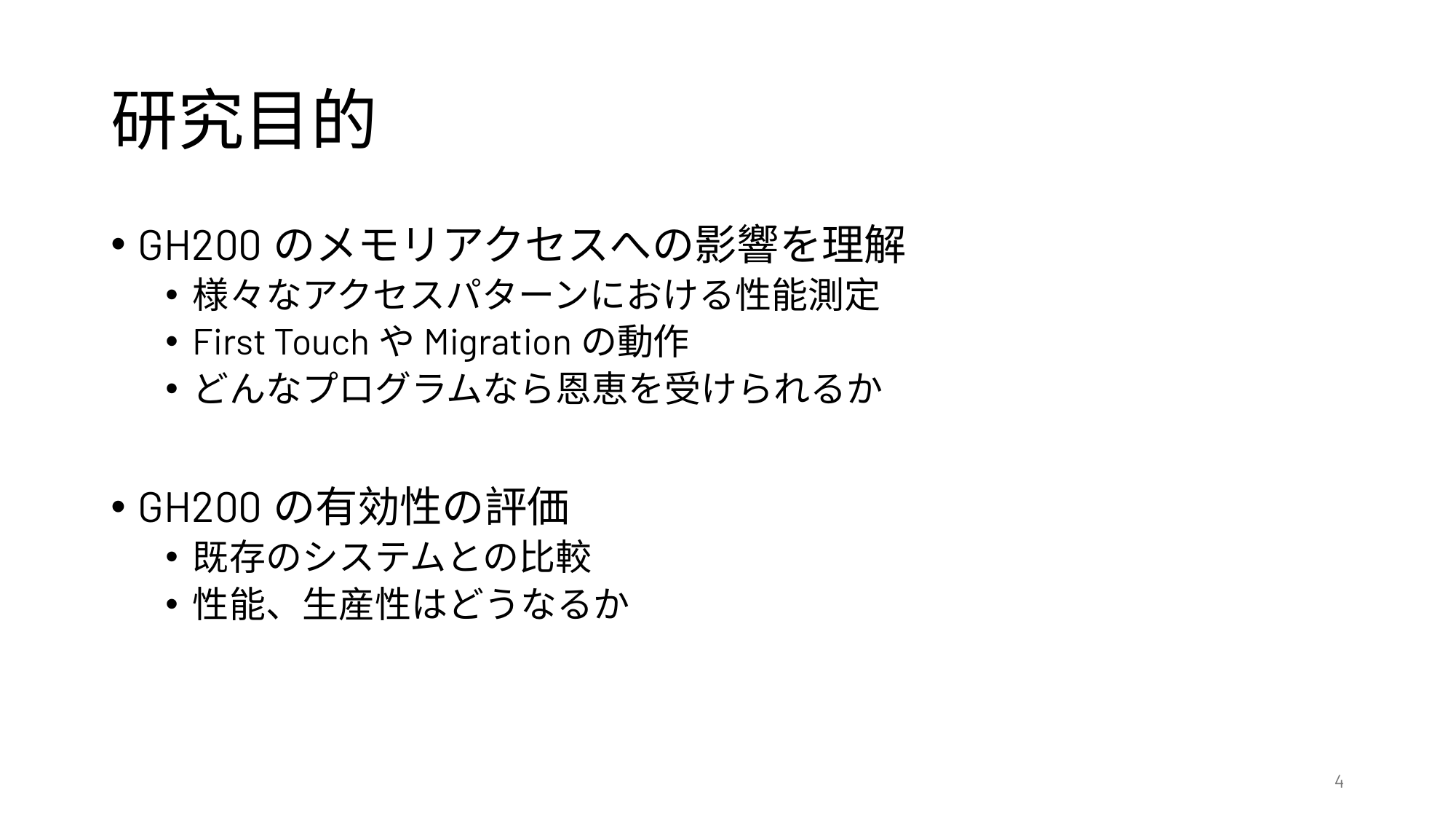

# 研究目的
GH200のメモリアクセスへの影響を理解
様々なアクセスパターンにおける性能測定
First TouchやMigrationの動作
どんなプログラムなら恩恵を受けられるか

GH200の有効性の評価
既存のシステムとの比較
性能、生産性はどうなるか

4